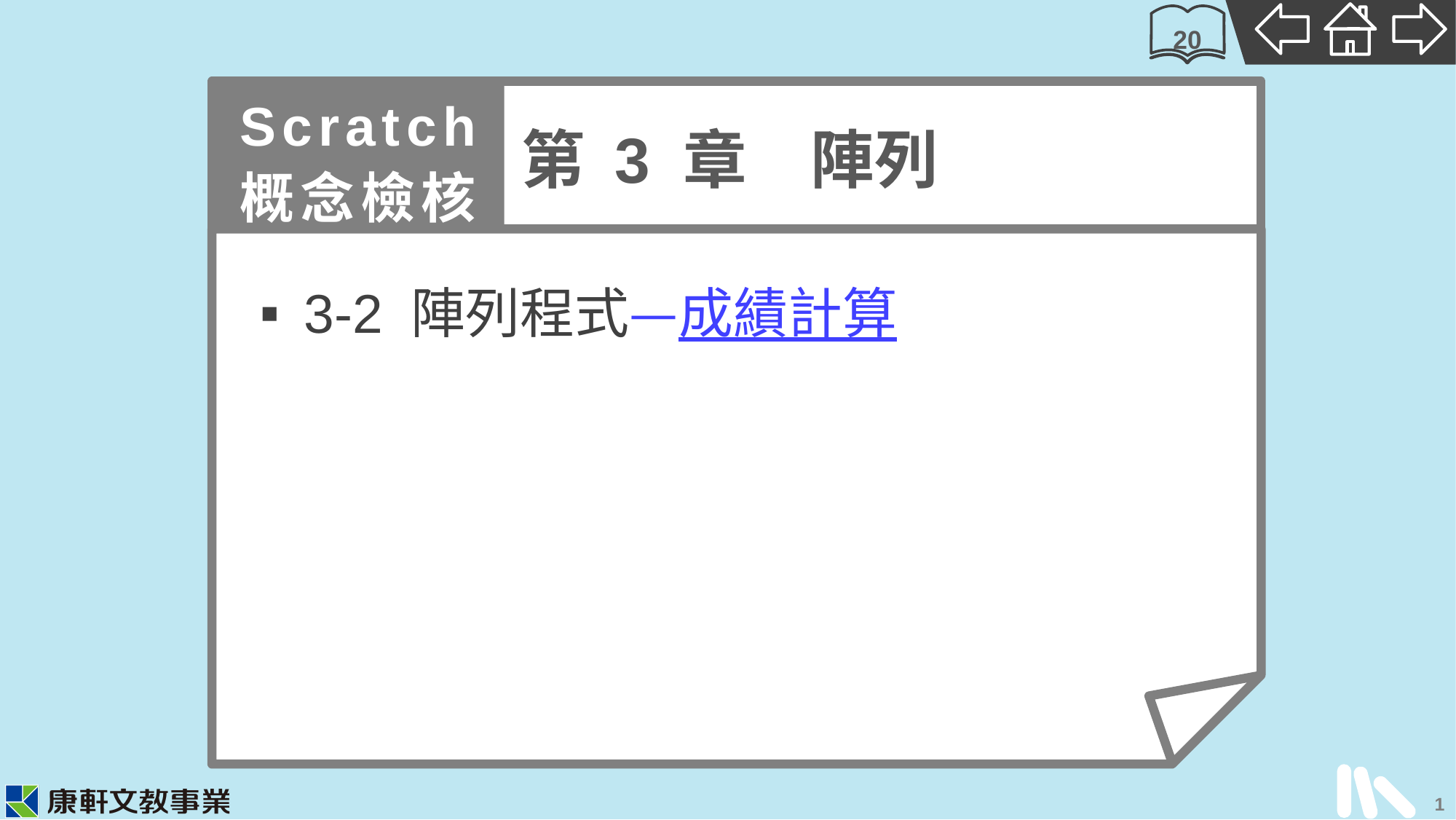

20
# 第 3 章　陣列
3-2 陣列程式—成績計算

1